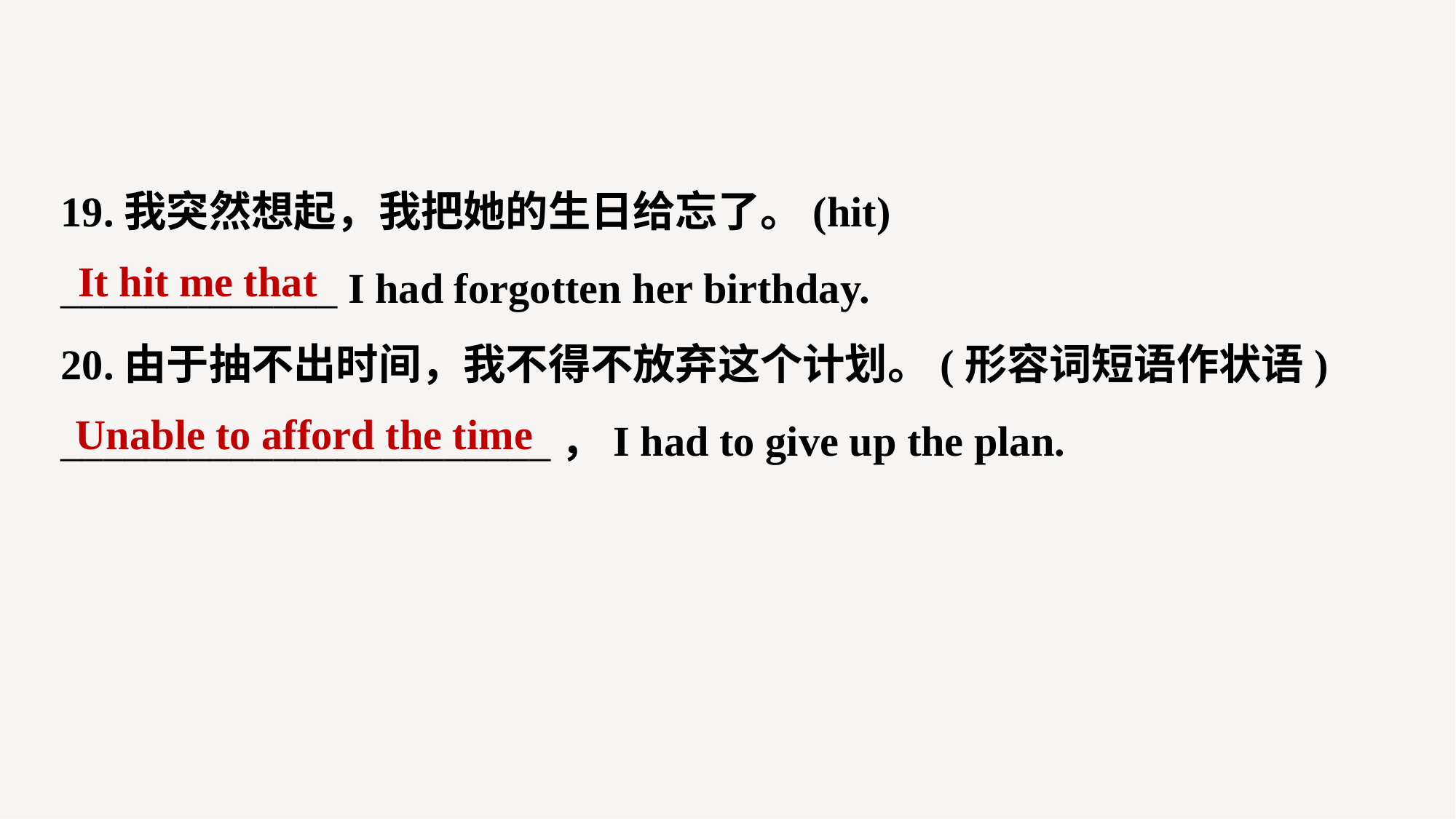

19.我突然想起，我把她的生日给忘了。(hit)
_____________ I had forgotten her birthday.
20.由于抽不出时间，我不得不放弃这个计划。(形容词短语作状语)
_______________________，I had to give up the plan.
It hit me that
Unable to afford the time